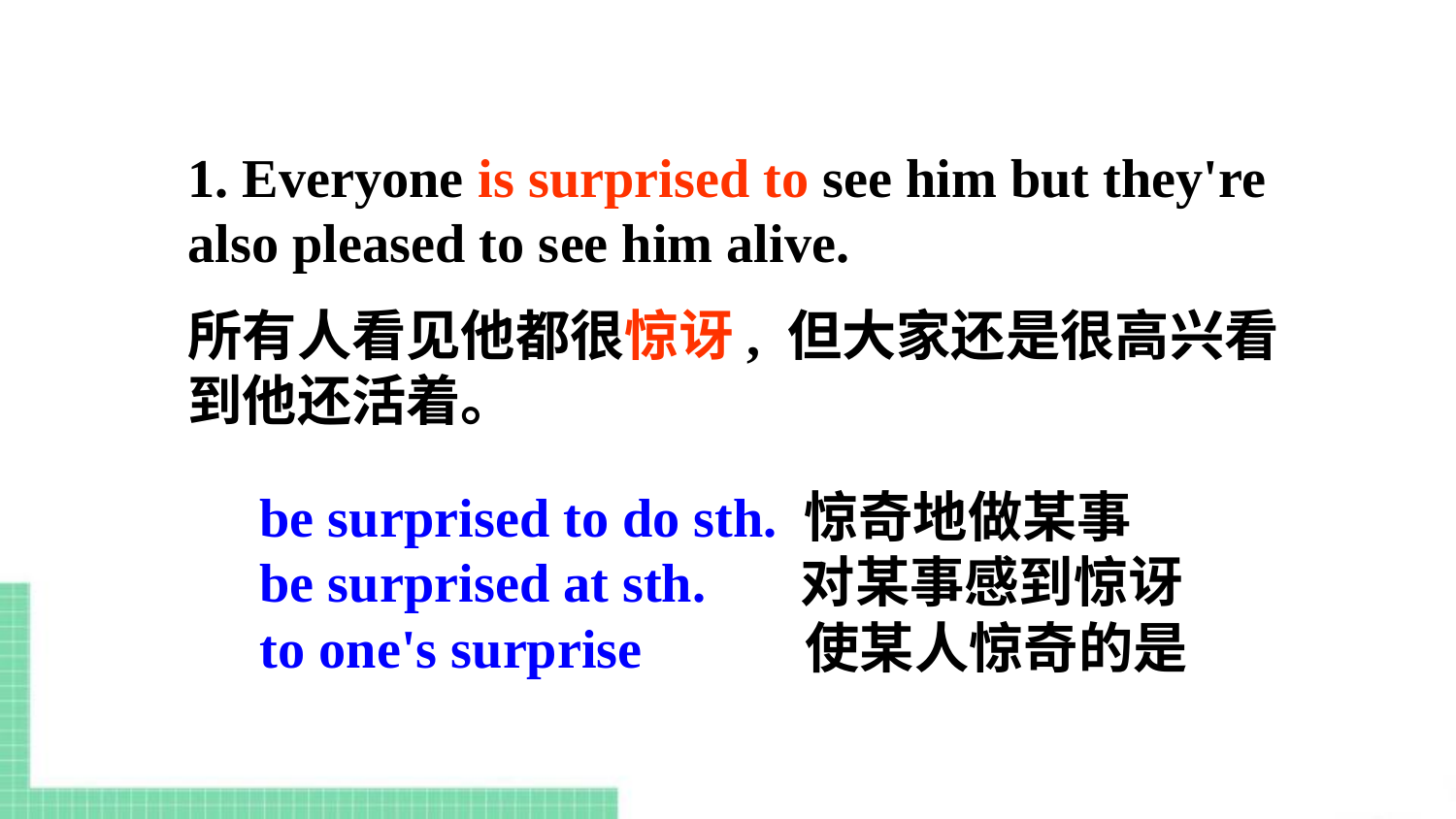

1. Everyone is surprised to see him but they're also pleased to see him alive.
所有人看见他都很惊讶, 但大家还是很高兴看到他还活着。
be surprised to do sth. 惊奇地做某事
be surprised at sth.      对某事感到惊讶
to one's surprise           使某人惊奇的是